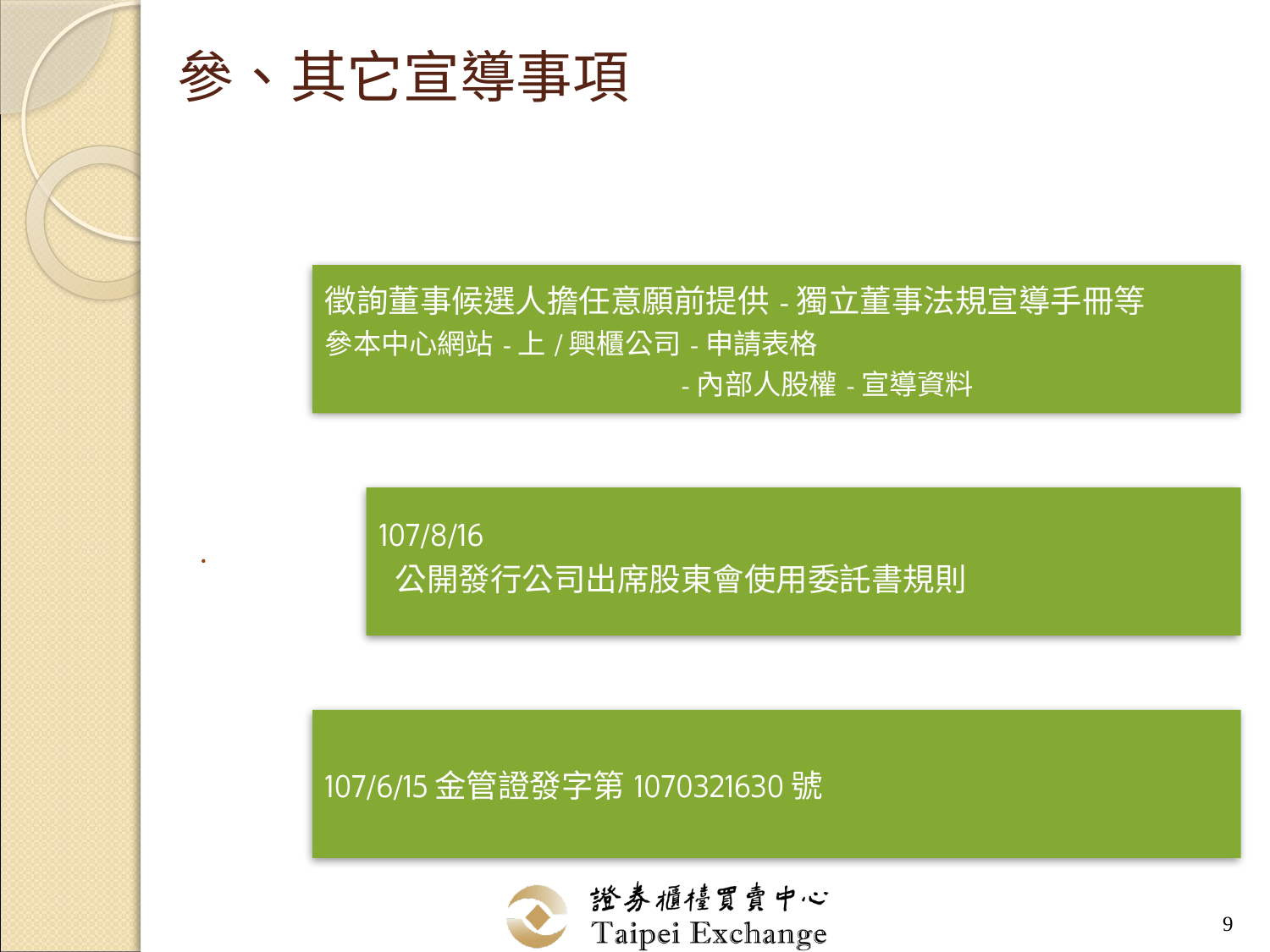

# 參、其它宣導事項
107/6/15金管證發字第1070321630號
徵詢董事候選人擔任意願前提供-獨立董事法規宣導手冊等
參本中心網站-上/興櫃公司-申請表格
                                          -內部人股權-宣導資料
107/8/16
 公開發行公司出席股東會使用委託書規則
9